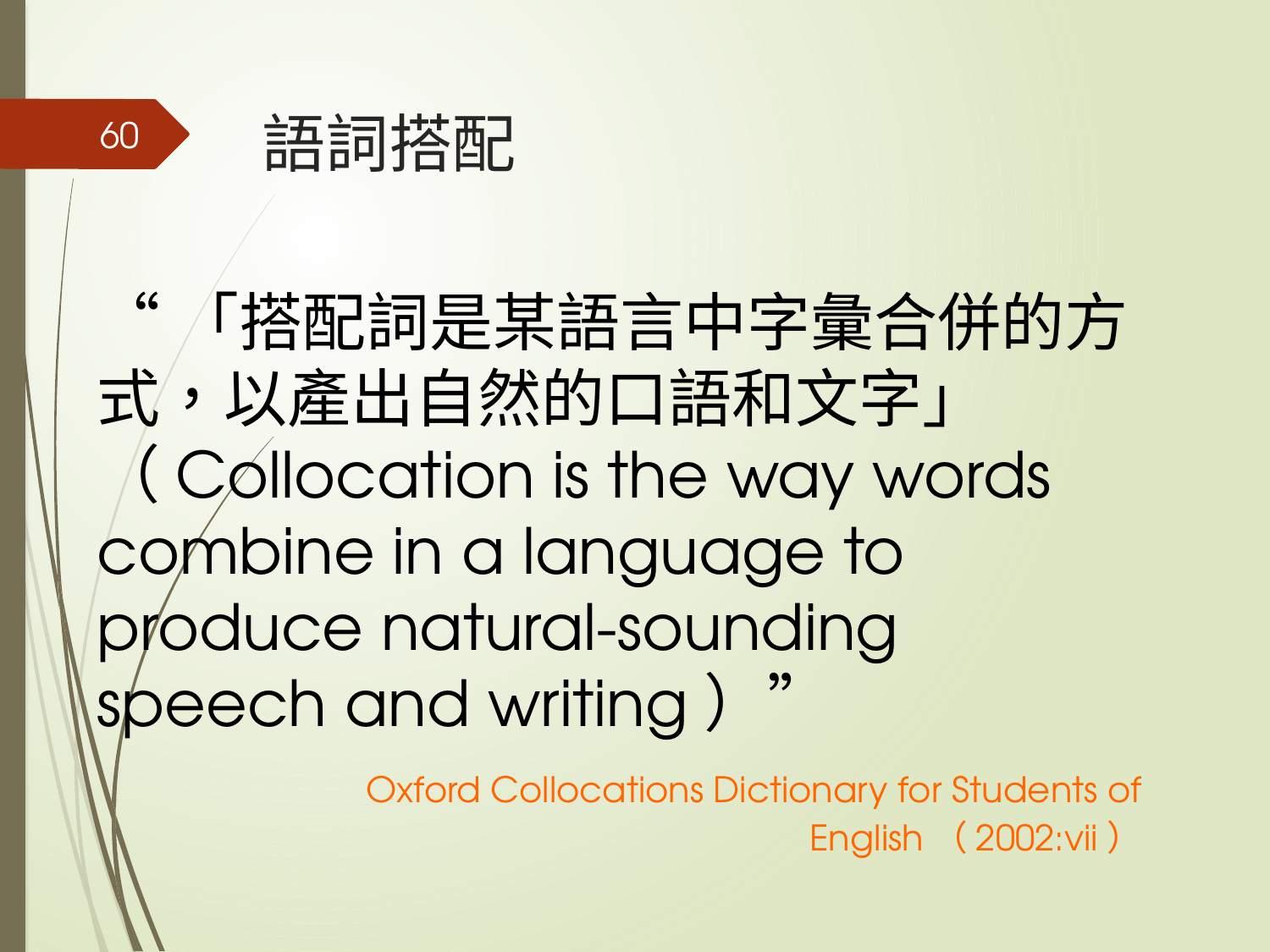

# 語詞搭配
60
“「搭配詞是某語言中字彙合併的方式，以產出自然的口語和文字」（Collocation is the way words combine in a language to produce natural-sounding speech and writing）”
 Oxford Collocations Dictionary for Students of English（2002:vii）